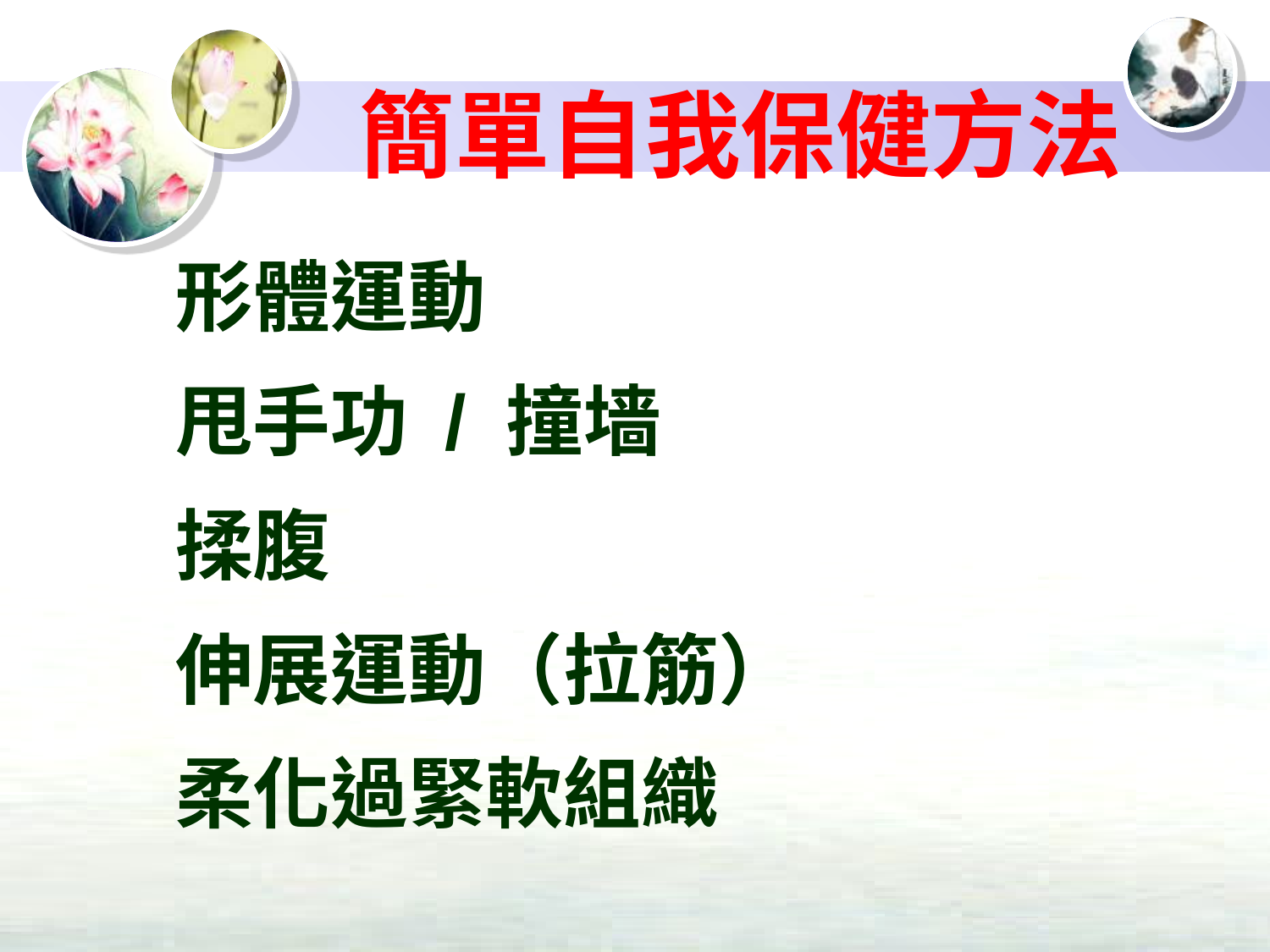

簡單自我保健方法
形體運動
甩手功 / 撞墙
揉腹
伸展運動（拉筋）
柔化過緊軟組織
、